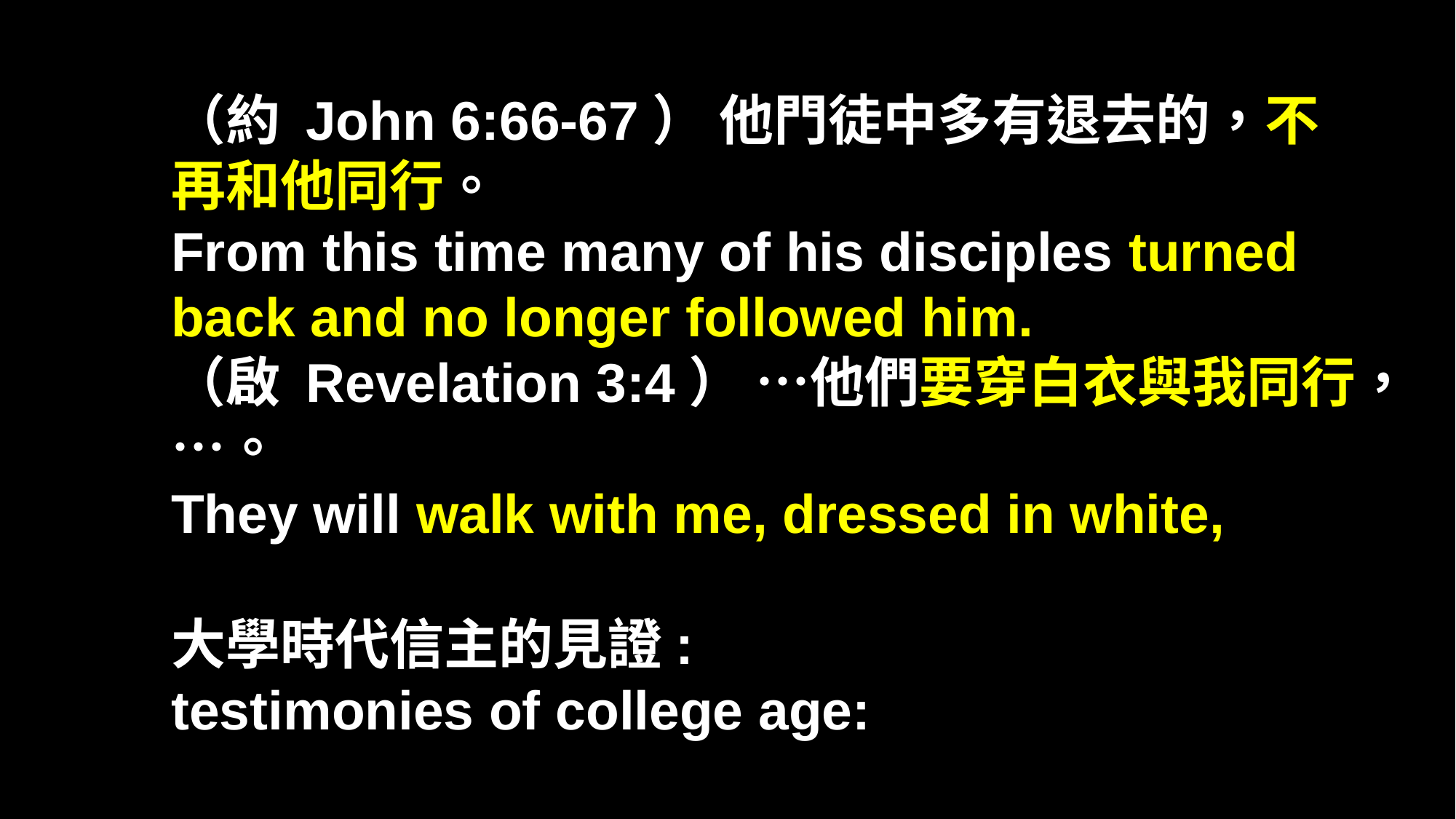

（約 John 6:66-67） 他門徒中多有退去的，不再和他同行。
From this time many of his disciples turned back and no longer followed him.
（啟 Revelation 3:4） …他們要穿白衣與我同行，…。
They will walk with me, dressed in white,

大學時代信主的見證:
testimonies of college age: